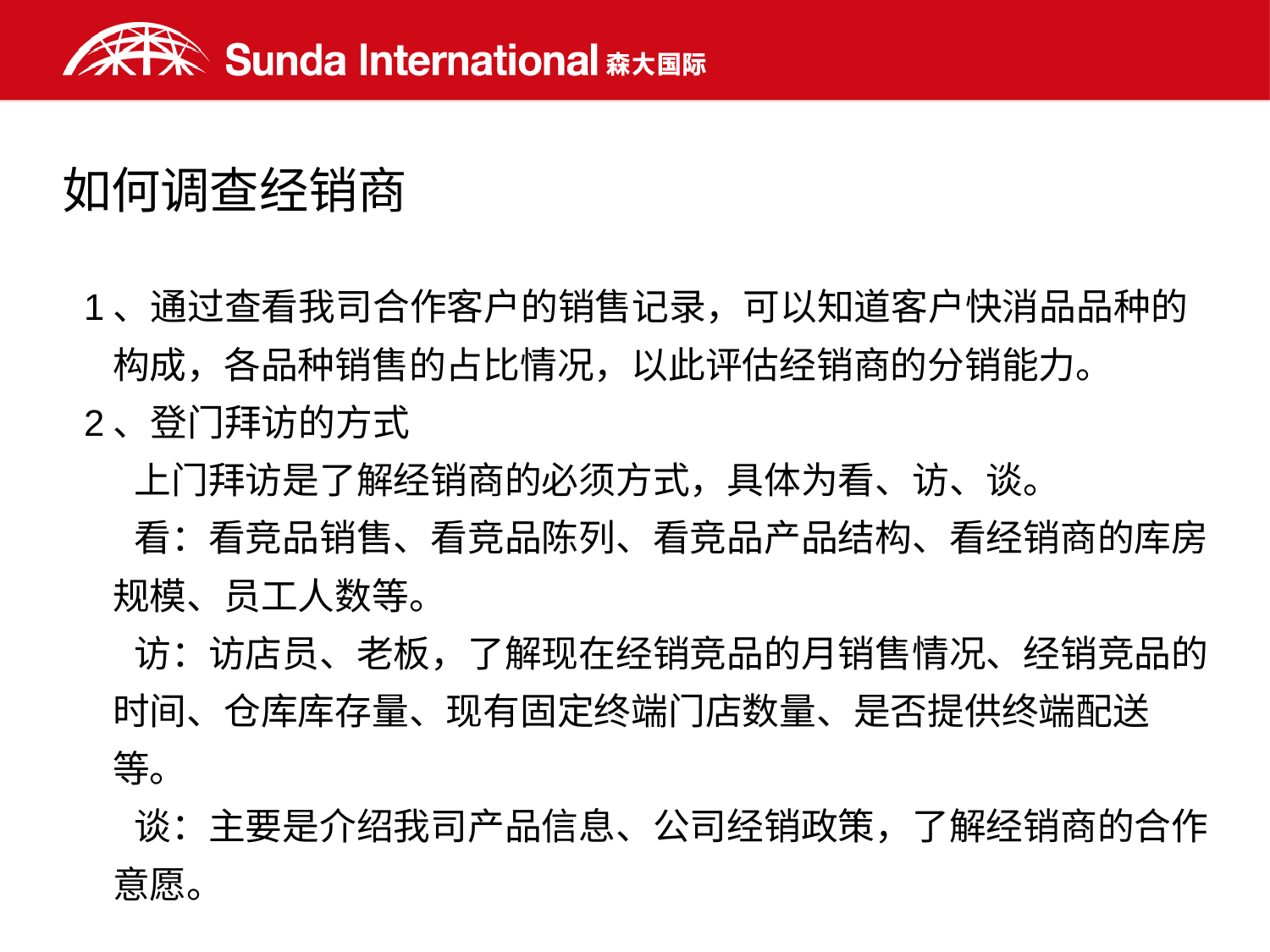

# 如何调查经销商
1、通过查看我司合作客户的销售记录，可以知道客户快消品品种的构成，各品种销售的占比情况，以此评估经销商的分销能力。
2、登门拜访的方式
     上门拜访是了解经销商的必须方式，具体为看、访、谈。
     看：看竞品销售、看竞品陈列、看竞品产品结构、看经销商的库房规模、员工人数等。
     访：访店员、老板，了解现在经销竞品的月销售情况、经销竞品的时间、仓库库存量、现有固定终端门店数量、是否提供终端配送等。
     谈：主要是介绍我司产品信息、公司经销政策，了解经销商的合作意愿。